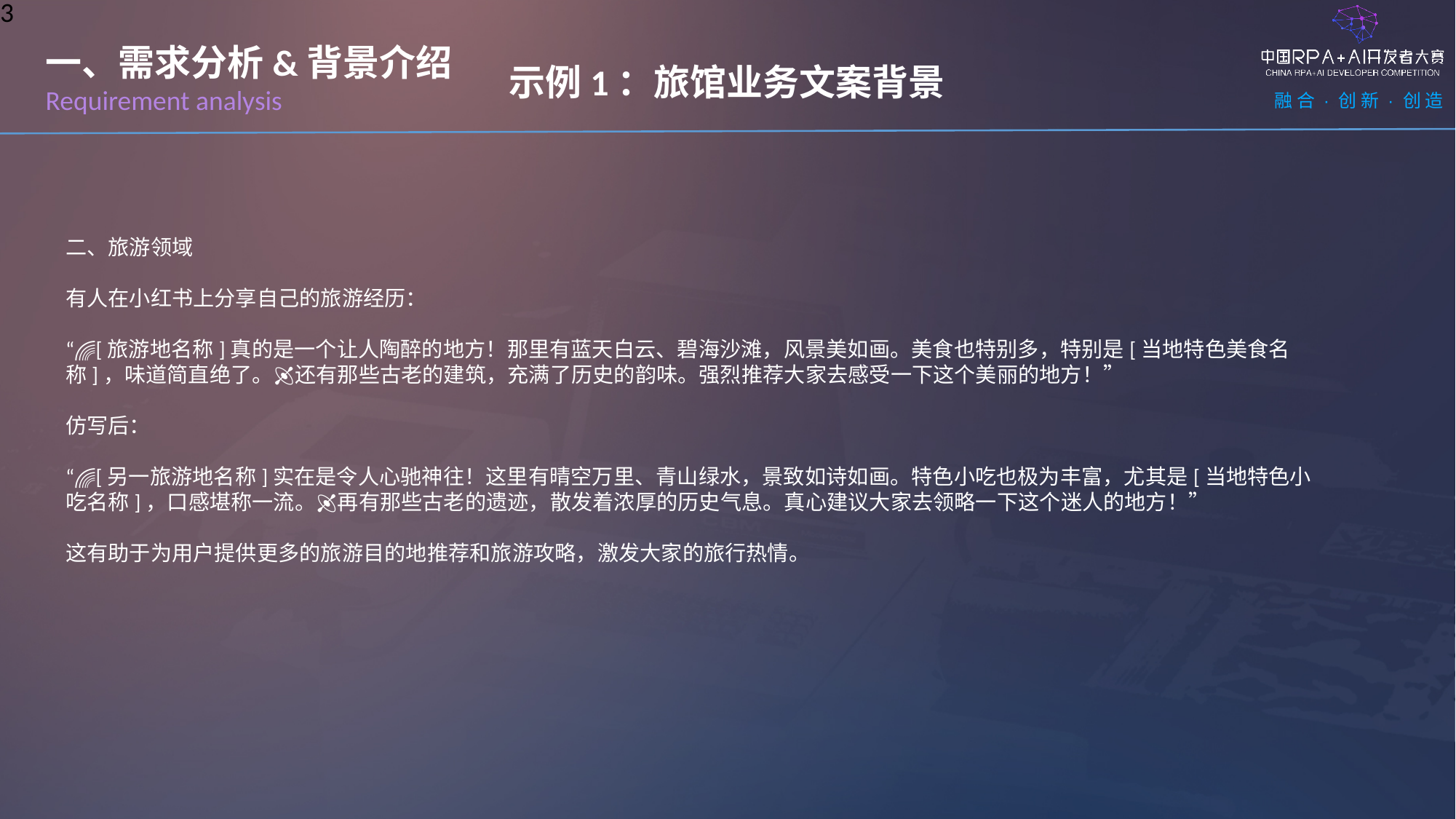

3
示例1：旅馆业务文案背景
一、需求分析&背景介绍
Requirement analysis
二、旅游领域

有人在小红书上分享自己的旅游经历：

“🌈[旅游地名称]真的是一个让人陶醉的地方！那里有蓝天白云、碧海沙滩，风景美如画。美食也特别多，特别是[当地特色美食名称]，味道简直绝了。🛶还有那些古老的建筑，充满了历史的韵味。强烈推荐大家去感受一下这个美丽的地方！”

仿写后：

“🌈[另一旅游地名称]实在是令人心驰神往！这里有晴空万里、青山绿水，景致如诗如画。特色小吃也极为丰富，尤其是[当地特色小吃名称]，口感堪称一流。🛶再有那些古老的遗迹，散发着浓厚的历史气息。真心建议大家去领略一下这个迷人的地方！”

这有助于为用户提供更多的旅游目的地推荐和旅游攻略，激发大家的旅行热情。